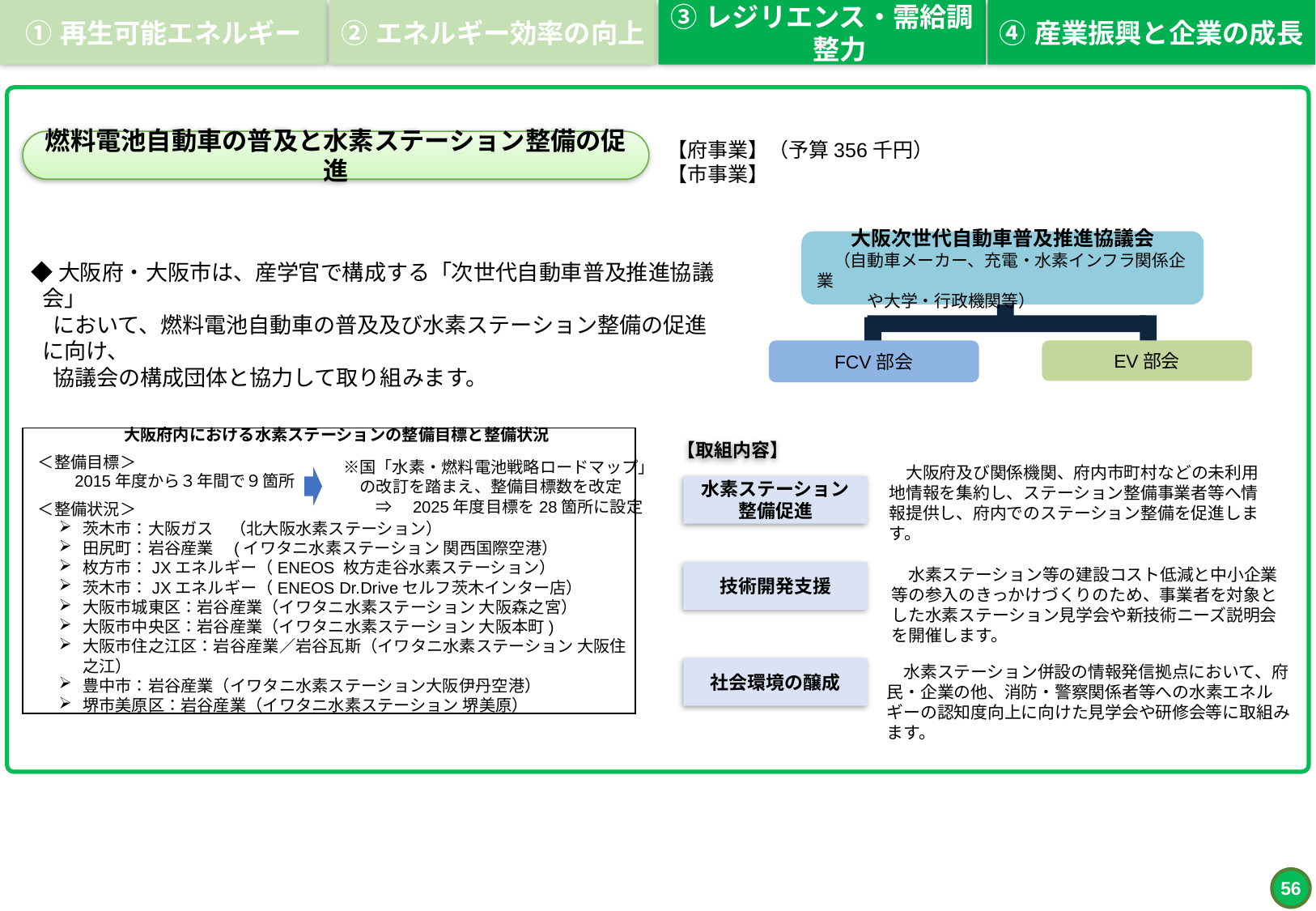

①	再生可能エネルギー
②	エネルギー効率の向上
③	レジリエンス・需給調整力
④	産業振興と企業の成長

燃料電池自動車の普及と水素ステーション整備の促進
【府事業】（予算356千円）
【市事業】
大阪次世代自動車普及推進協議会
　（自動車メーカー、充電・水素インフラ関係企業
　　　や大学・行政機関等）

FCV部会
EV部会
◆大阪府・大阪市は、産学官で構成する「次世代自動車普及推進協議会」
　において、燃料電池自動車の普及及び水素ステーション整備の促進に向け、
　協議会の構成団体と協力して取り組みます。
【取組内容】
大阪府内における水素ステーションの整備目標と整備状況

＜整備目標＞
　　2015年度から３年間で９箇所

＜整備状況＞
茨木市：大阪ガス　（北大阪水素ステーション）
田尻町：岩谷産業　(イワタニ水素ステーション 関西国際空港）
枚方市：JXエネルギー（ENEOS 枚方走谷水素ステーション）
茨木市：JXエネルギー（ENEOS Dr.Driveセルフ茨木インター店）
大阪市城東区：岩谷産業（イワタニ水素ステーション 大阪森之宮）
大阪市中央区：岩谷産業（イワタニ水素ステーション 大阪本町)
大阪市住之江区：岩谷産業／岩谷瓦斯（イワタニ水素ステーション 大阪住之江）
豊中市：岩谷産業（イワタニ水素ステーション大阪伊丹空港）
堺市美原区：岩谷産業（イワタニ水素ステーション 堺美原）
　※国「水素・燃料電池戦略ロードマップ」
　　の改訂を踏まえ、整備目標数を改定
　　　⇒　2025年度目標を28箇所に設定

水素ステーション
整備促進
　大阪府及び関係機関、府内市町村などの未利用地情報を集約し、ステーション整備事業者等へ情報提供し、府内でのステーション整備を促進します。
　水素ステーション等の建設コスト低減と中小企業等の参入のきっかけづくりのため、事業者を対象とした水素ステーション見学会や新技術ニーズ説明会を開催します。
技術開発支援
　水素ステーション併設の情報発信拠点において、府民・企業の他、消防・警察関係者等への水素エネルギーの認知度向上に向けた見学会や研修会等に取組みます。
社会環境の醸成
56